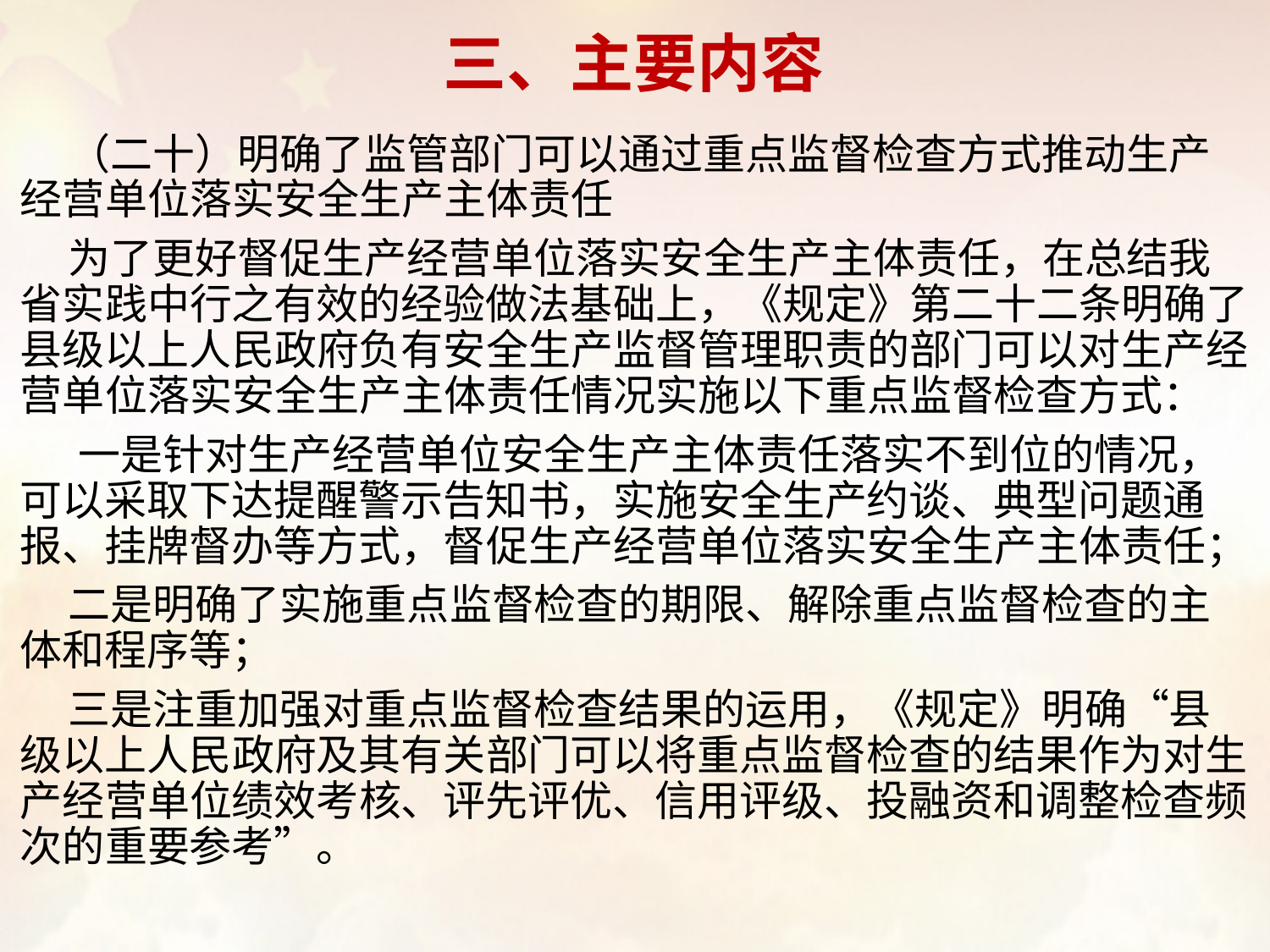

# 三、主要内容
    （二十）明确了监管部门可以通过重点监督检查方式推动生产经营单位落实安全生产主体责任
    为了更好督促生产经营单位落实安全生产主体责任，在总结我省实践中行之有效的经验做法基础上，《规定》第二十二条明确了县级以上人民政府负有安全生产监督管理职责的部门可以对生产经营单位落实安全生产主体责任情况实施以下重点监督检查方式：
     一是针对生产经营单位安全生产主体责任落实不到位的情况，可以采取下达提醒警示告知书，实施安全生产约谈、典型问题通报、挂牌督办等方式，督促生产经营单位落实安全生产主体责任；
    二是明确了实施重点监督检查的期限、解除重点监督检查的主体和程序等；
    三是注重加强对重点监督检查结果的运用，《规定》明确“县级以上人民政府及其有关部门可以将重点监督检查的结果作为对生产经营单位绩效考核、评先评优、信用评级、投融资和调整检查频次的重要参考”。